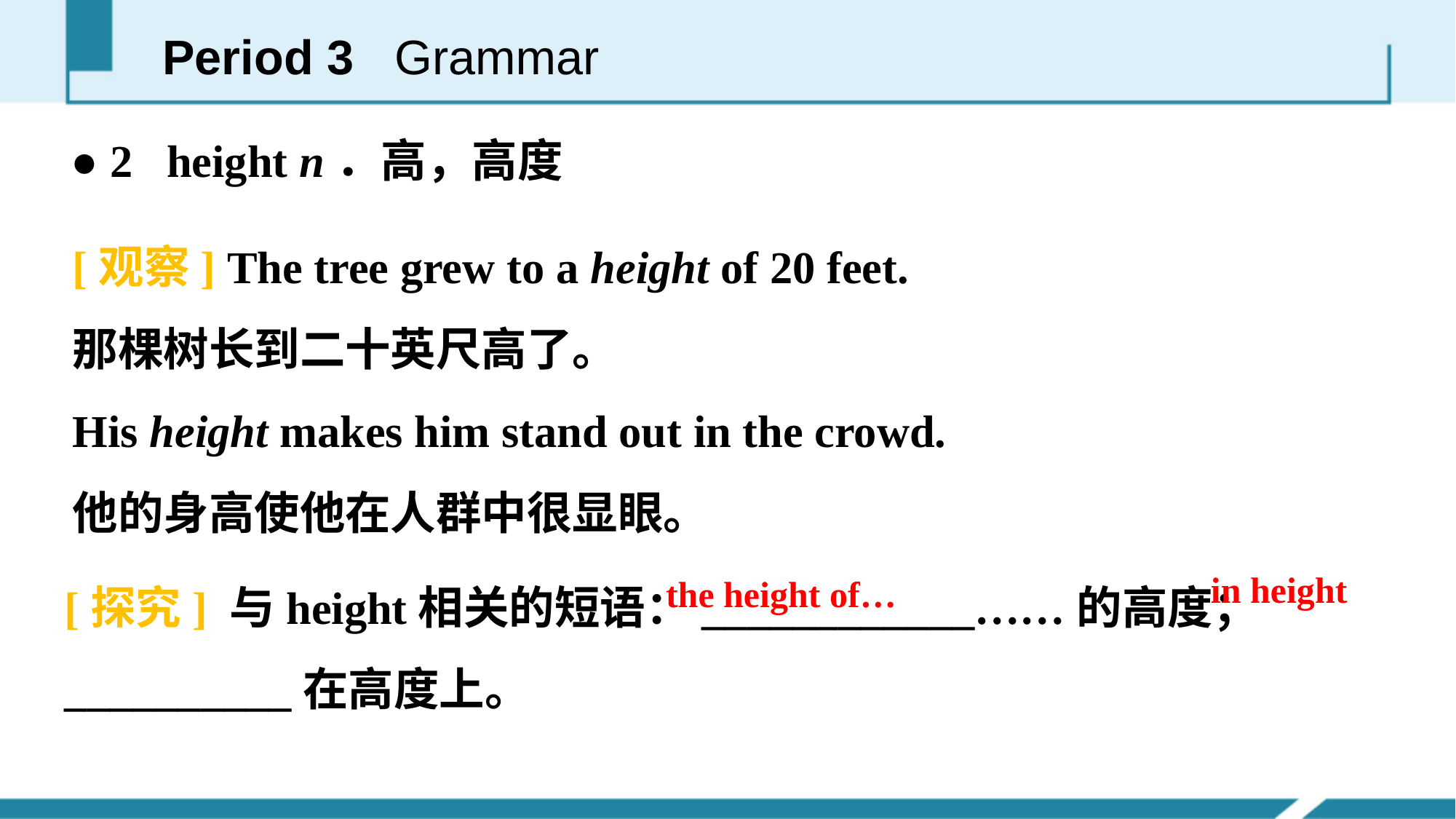

Period 3   Grammar
● 2   height n．高，高度
[观察] The tree grew to a height of 20 feet.
那棵树长到二十英尺高了。
His height makes him stand out in the crowd.
他的身高使他在人群中很显眼。
[探究] 与height相关的短语：____________……的高度；__________在高度上。
in height
 the height of…